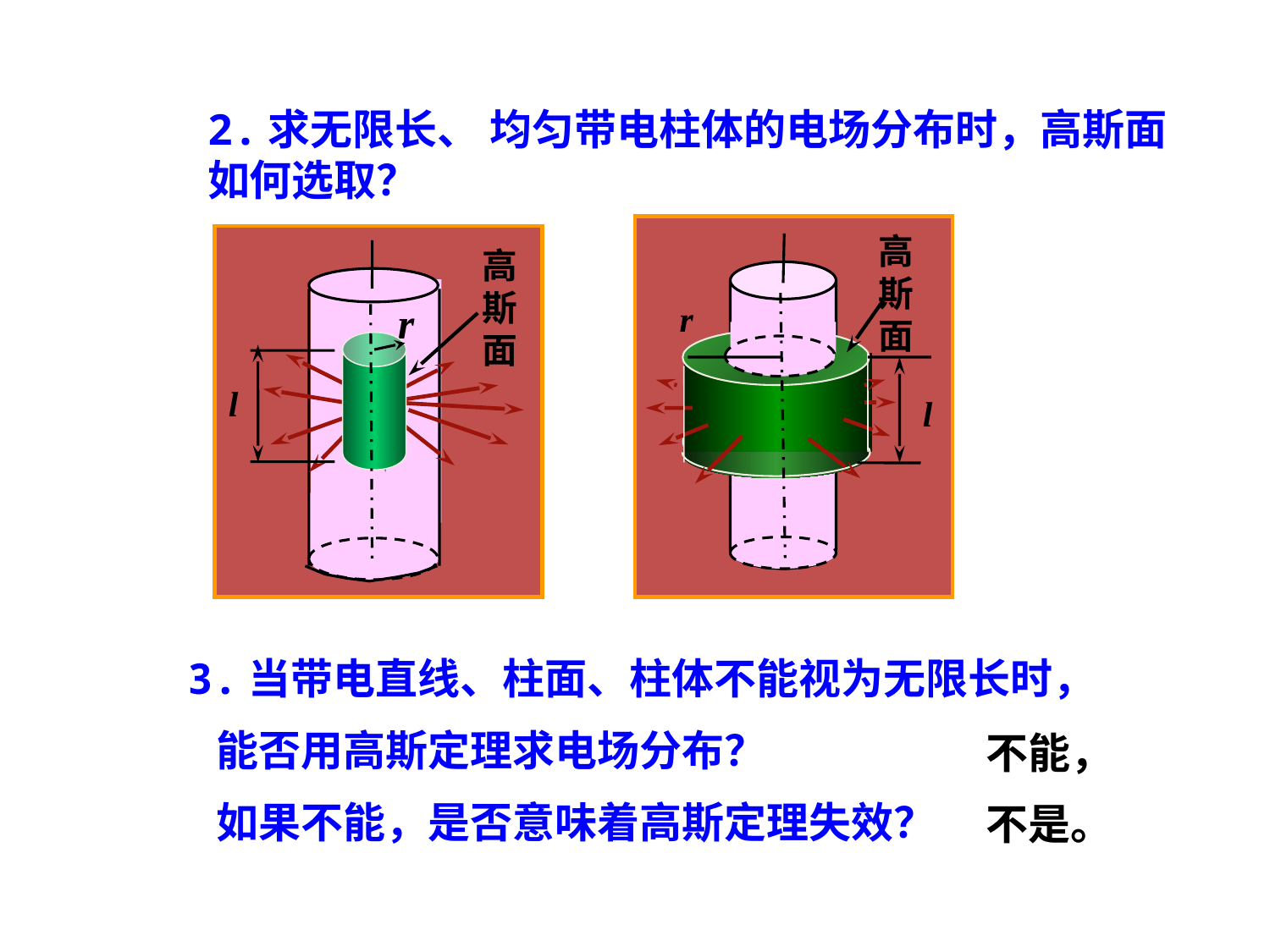

2.求无限长、 均匀带电柱体的电场分布时，高斯面如何选取？

高
斯
面

r

l

高
斯
面

r

l

3.当带电直线、柱面、柱体不能视为无限长时，
  能否用高斯定理求电场分布？
  如果不能，是否意味着高斯定理失效？
不能，
不是。